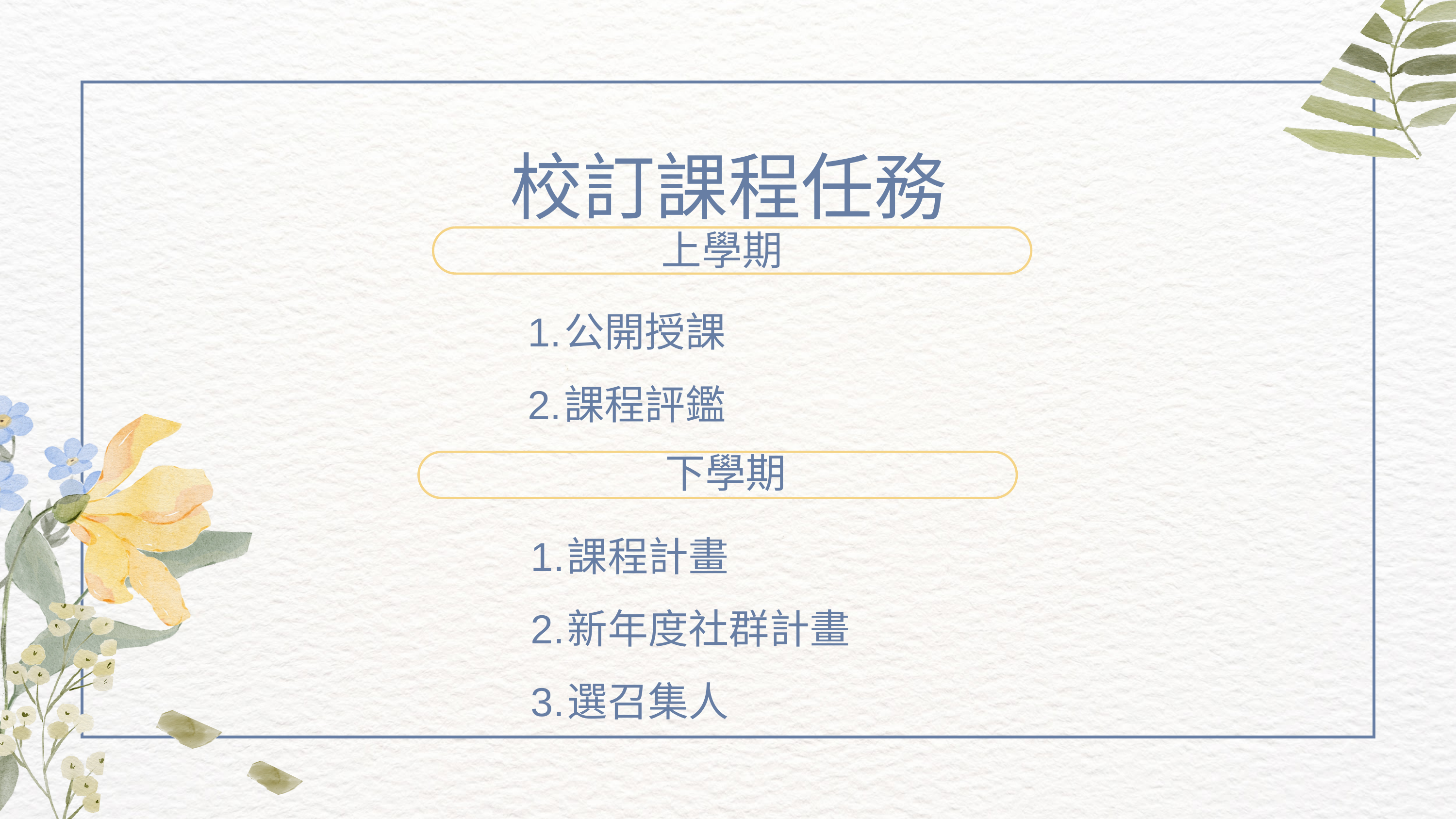

校訂課程任務

上學期
公開授課
課程評鑑

下學期
課程計畫
新年度社群計畫
選召集人